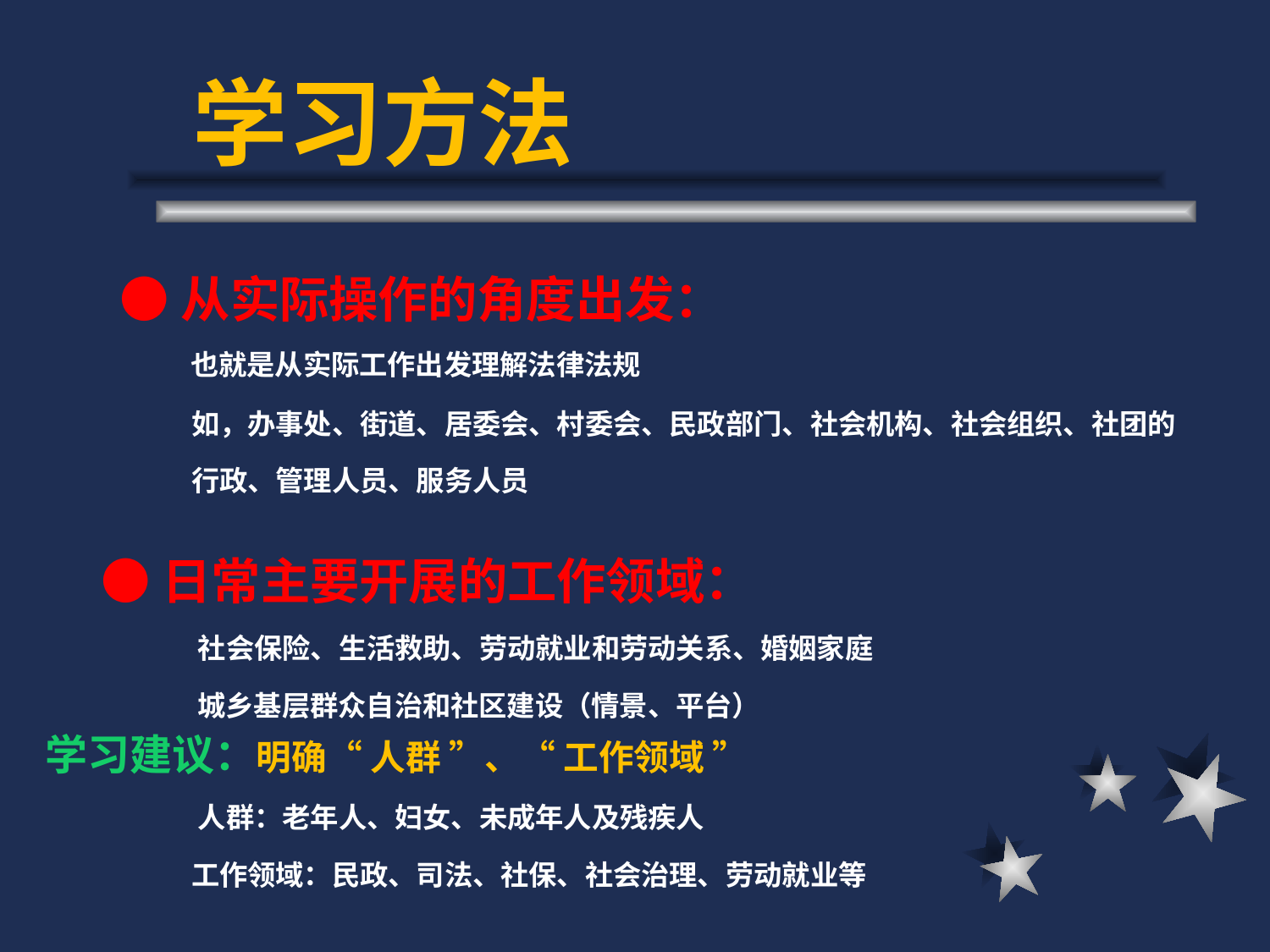

# 学习方法
       ●从实际操作的角度出发：
                 也就是从实际工作出发理解法律法规
                      如，办事处、街道、居委会、村委会、民政部门、社会机构、社会组织、社团的
                      行政、管理人员、服务人员

       ●日常主要开展的工作领域：
                  社会保险、生活救助、劳动就业和劳动关系、婚姻家庭
                       城乡基层群众自治和社区建设（情景、平台）
学习建议：明确“ 人群 ”、“ 工作领域 ”
                  人群：老年人、妇女、未成年人及残疾人
                      工作领域：民政、司法、社保、社会治理、劳动就业等
3